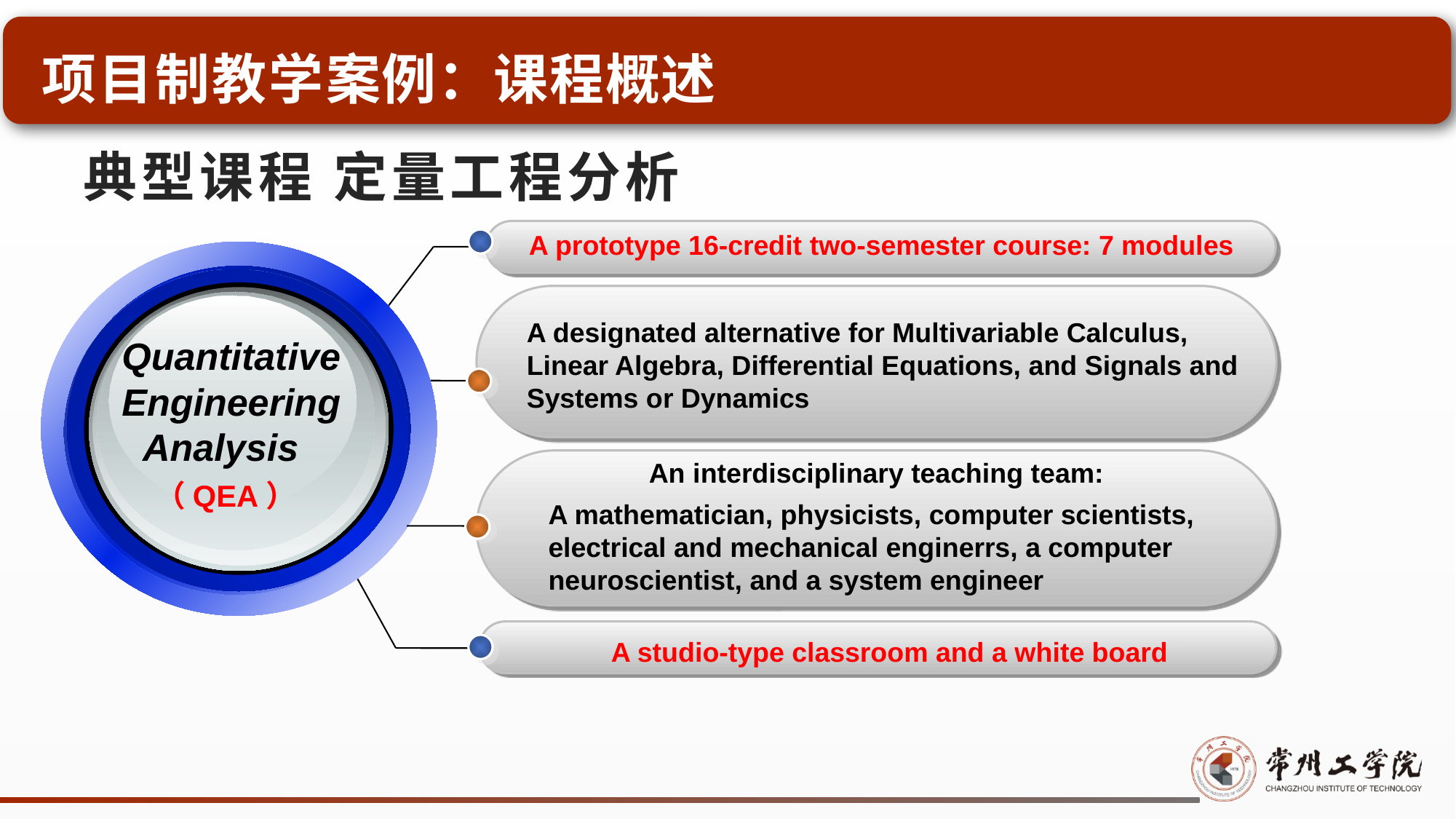

项目制教学案例：课程概述
# 典型课程 定量工程分析

A prototype 16-credit two-semester course: 7 modules

Quantitative Engineering
Analysis
       （QEA）

A designated alternative for Multivariable Calculus, Linear Algebra, Differential Equations, and Signals and Systems or Dynamics

An interdisciplinary teaching team:
A mathematician, physicists, computer scientists,
electrical and mechanical enginerrs, a computer
neuroscientist, and a system engineer

A studio-type classroom and a white board